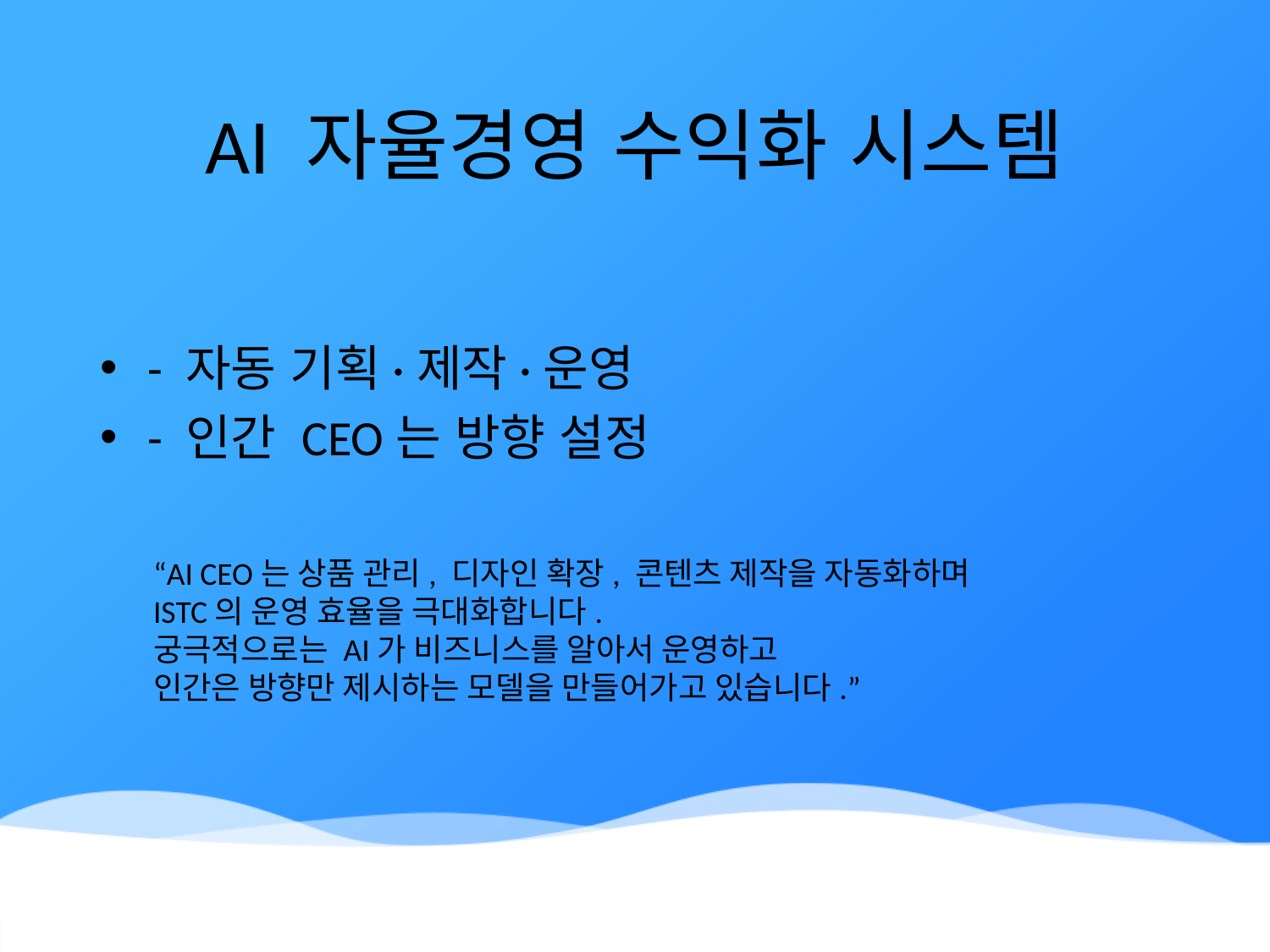

# AI 자율경영 수익화 시스템

- 자동 기획·제작·운영
- 인간 CEO는 방향 설정
“AI CEO는 상품 관리, 디자인 확장, 콘텐츠 제작을 자동화하며
ISTC의 운영 효율을 극대화합니다.
궁극적으로는 AI가 비즈니스를 알아서 운영하고
인간은 방향만 제시하는 모델을 만들어가고 있습니다.”